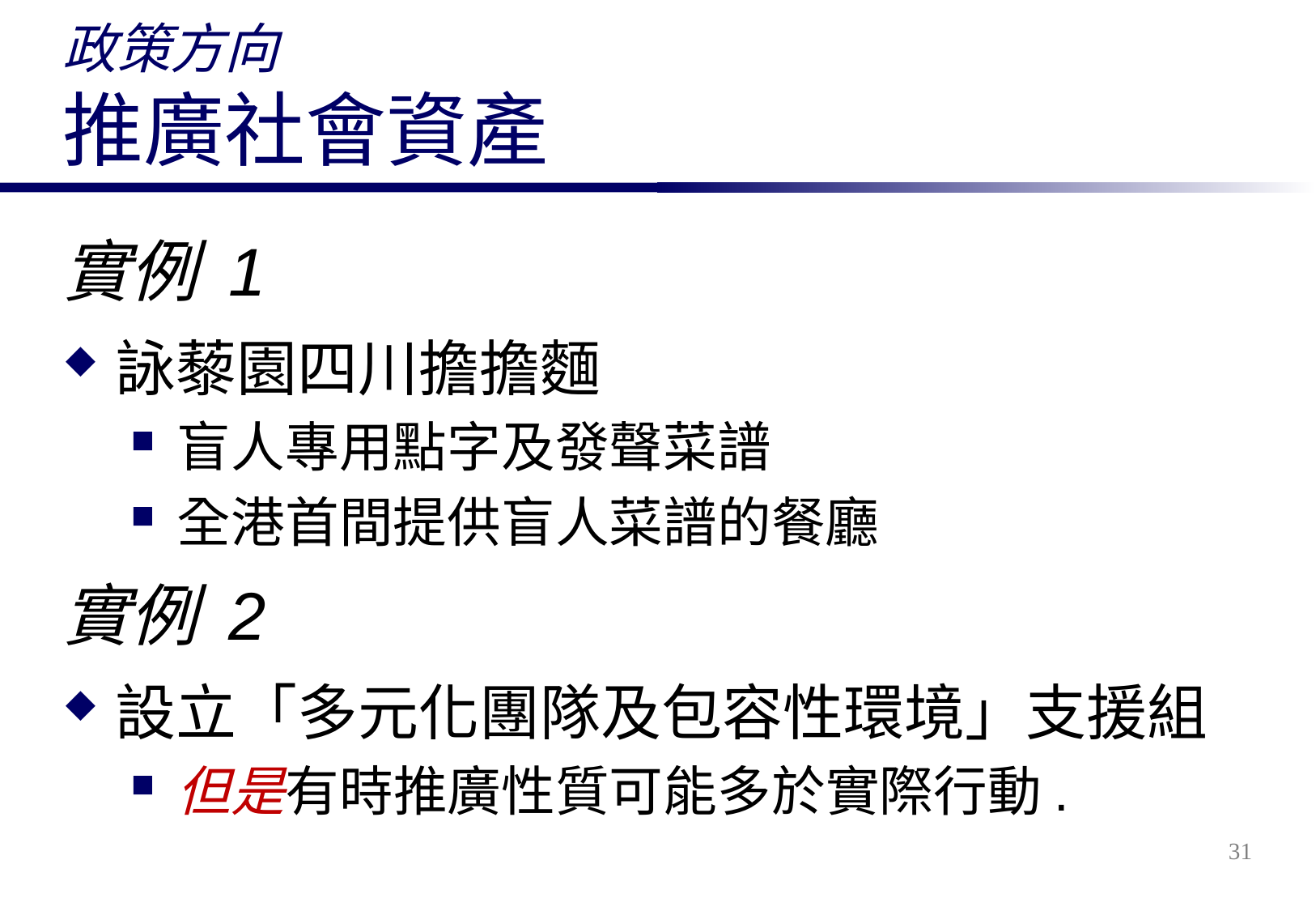

# 政策方向 推廣社會資產
實例 1
詠藜園四川擔擔麵
盲人專用點字及發聲菜譜
全港首間提供盲人菜譜的餐廳
實例 2
設立「多元化團隊及包容性環境」支援組
但是有時推廣性質可能多於實際行動.
31